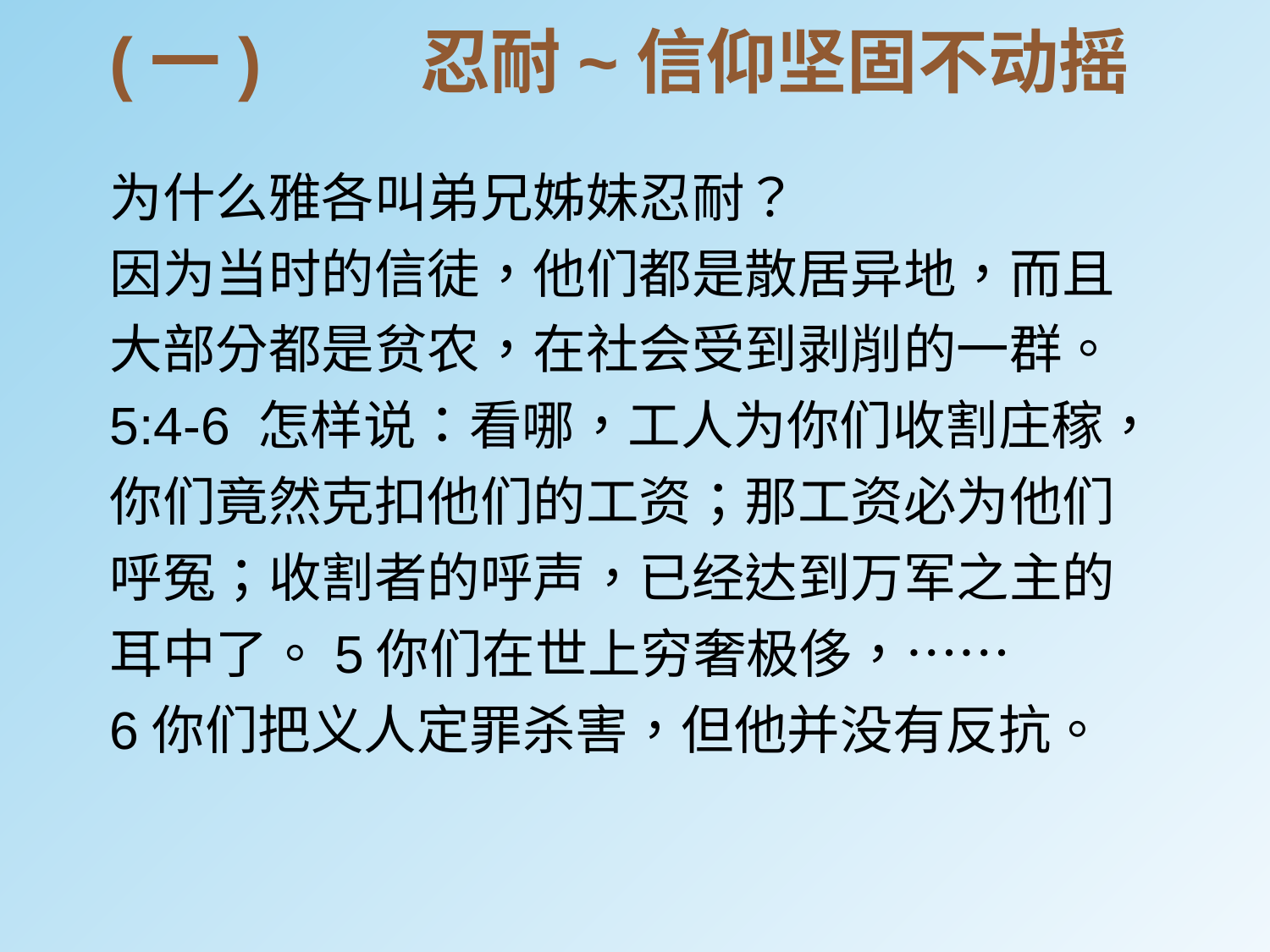

(一)	  忍耐~信仰坚固不动摇
为什么雅各叫弟兄姊妹忍耐？
因为当时的信徒，他们都是散居异地，而且大部分都是贫农，在社会受到剥削的一群。
5:4-6 怎样说：看哪，工人为你们收割庄稼，你们竟然克扣他们的工资；那工资必为他们呼冤；收割者的呼声，已经达到万军之主的耳中了。5你们在世上穷奢极侈，……
6你们把义人定罪杀害，但他并没有反抗。